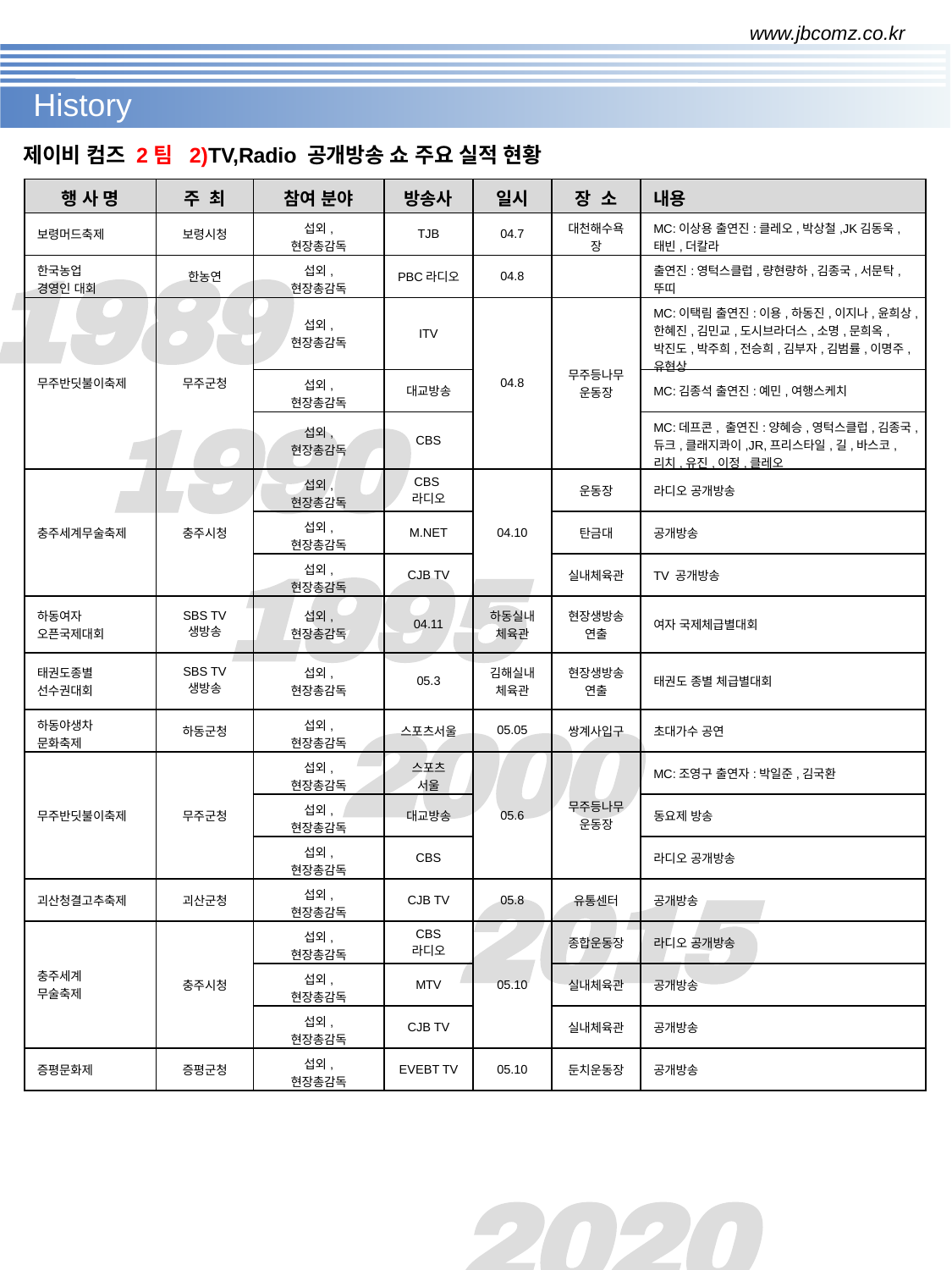

www.jbcomz.co.kr

History
제이비 컴즈 2팀  2)TV,Radio 공개방송 쇼 주요 실적 현황
| 행 사 명 | 주 최 | 참여 분야 | 방송사 | 일시 | 장 소 | 내용 |
| --- | --- | --- | --- | --- | --- | --- |
| 보령머드축제 | 보령시청 | 섭외, 현장총감독 | TJB | 04.7 | 대천해수욕장 | MC:이상용 출연진:클레오,박상철,JK김동욱,태빈,더칼라 |
| 한국농업 경영인 대회 | 한농연 | 섭외, 현장총감독 | PBC라디오 | 04.8 |  | 출연진:영턱스클럽,량현량하,김종국,서문탁,뚜띠 |
| 무주반딧불이축제 | 무주군청 | 섭외, 현장총감독 | ITV | 04.8 | 무주등나무 운동장 | MC:이택림 출연진:이용,하동진,이지나,윤희상,한혜진,김민교,도시브라더스,소명,문희옥,박진도,박주희,전승희,김부자,김범률,이명주,유현상 |
|  |  | 섭외, 현장총감독 | 대교방송 |  |  | MC:김종석 출연진:예민,여행스케치 |
|  |  | 섭외, 현장총감독 | CBS |  |  | MC:데프콘, 출연진:양혜승,영턱스클럽,김종국,듀크,클래지콰이,JR,프리스타일,길,바스코,리치,유진,이정,클레오 |
| 충주세계무술축제 | 충주시청 | 섭외, 현장총감독 | CBS 라디오 | 04.10 | 운동장 | 라디오 공개방송 |
|  |  | 섭외, 현장총감독 | M.NET |  | 탄금대 | 공개방송 |
|  |  | 섭외, 현장총감독 | CJB TV |  | 실내체육관 | TV 공개방송 |
| 하동여자 오픈국제대회 | SBS TV 생방송 | 섭외, 현장총감독 | 04.11 | 하동실내체육관 | 현장생방송 연출 | 여자 국제체급별대회 |
| 태권도종별 선수권대회 | SBS TV 생방송 | 섭외, 현장총감독 | 05.3 | 김해실내체육관 | 현장생방송 연출 | 태권도 종별 체급별대회 |
| 하동야생차 문화축제 | 하동군청 | 섭외, 현장총감독 | 스포츠서울 | 05.05 | 쌍계사입구 | 초대가수 공연 |
| 무주반딧불이축제 | 무주군청 | 섭외, 현장총감독 | 스포츠 서울 | 05.6 | 무주등나무 운동장 | MC:조영구 출연자:박일준,김국환 |
|  |  | 섭외, 현장총감독 | 대교방송 |  |  | 동요제 방송 |
|  |  | 섭외, 현장총감독 | CBS |  |  | 라디오 공개방송 |
| 괴산청결고추축제 | 괴산군청 | 섭외, 현장총감독 | CJB TV | 05.8 | 유통센터 | 공개방송 |
| 충주세계 무술축제 | 충주시청 | 섭외, 현장총감독 | CBS 라디오 | 05.10 | 종합운동장 | 라디오 공개방송 |
|  |  | 섭외, 현장총감독 | MTV |  | 실내체육관 | 공개방송 |
|  |  | 섭외, 현장총감독 | CJB TV |  | 실내체육관 | 공개방송 |
| 증평문화제 | 증평군청 | 섭외, 현장총감독 | EVEBT TV | 05.10 | 둔치운동장 | 공개방송 |
1989
1990
1995
2000
2015
		2020